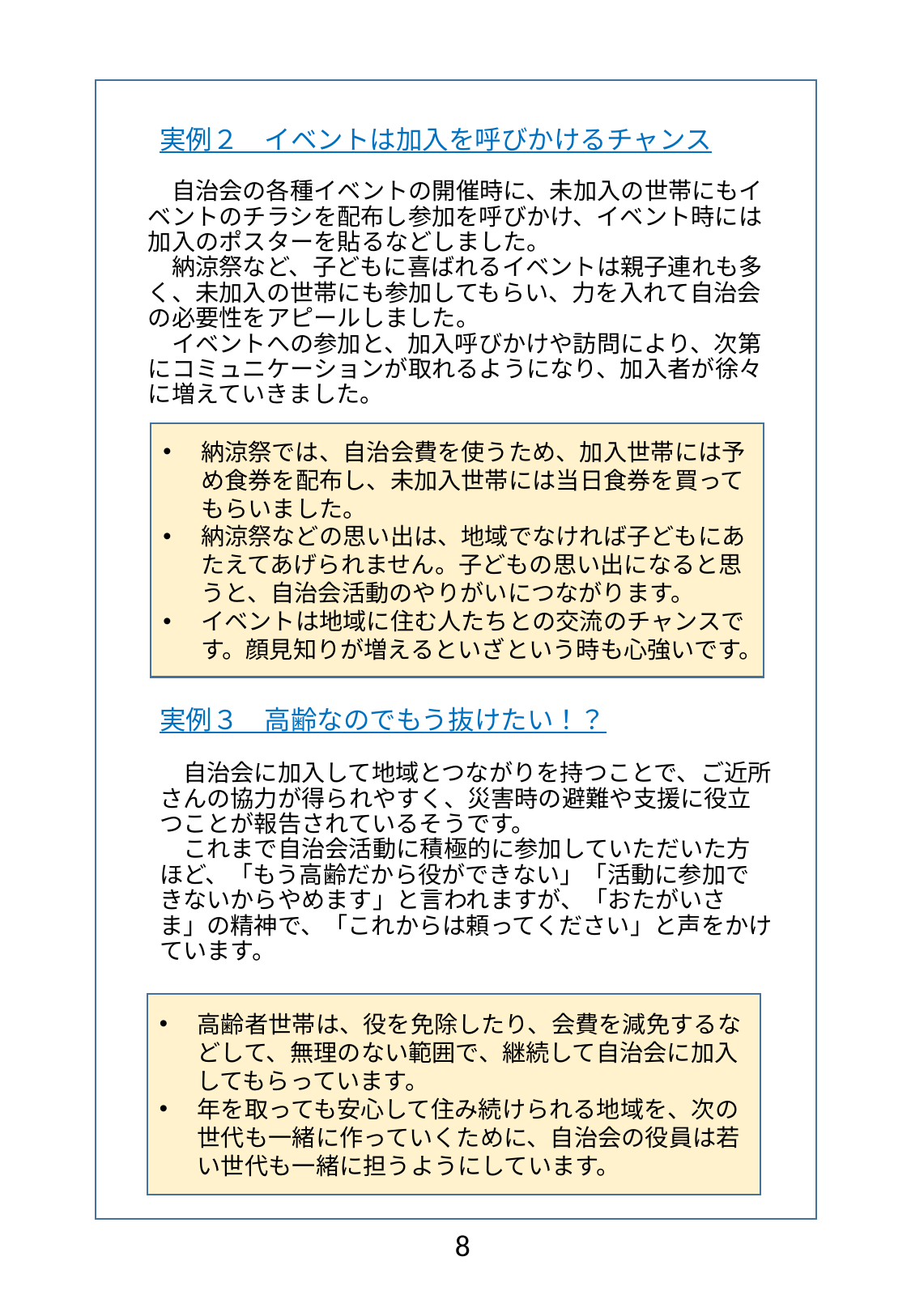

実例２　イベントは加入を呼びかけるチャンス
　自治会の各種イベントの開催時に、未加入の世帯にもイベントのチラシを配布し参加を呼びかけ、イベント時には加入のポスターを貼るなどしました。
　納涼祭など、子どもに喜ばれるイベントは親子連れも多く、未加入の世帯にも参加してもらい、力を入れて自治会の必要性をアピールしました。
　イベントへの参加と、加入呼びかけや訪問により、次第にコミュニケーションが取れるようになり、加入者が徐々に増えていきました。
納涼祭では、自治会費を使うため、加入世帯には予め食券を配布し、未加入世帯には当日食券を買ってもらいました。
納涼祭などの思い出は、地域でなければ子どもにあたえてあげられません。子どもの思い出になると思うと、自治会活動のやりがいにつながります。
イベントは地域に住む人たちとの交流のチャンスです。顔見知りが増えるといざという時も心強いです。
実例３　高齢なのでもう抜けたい！？

　自治会に加入して地域とつながりを持つことで、ご近所さんの協力が得られやすく、災害時の避難や支援に役立つことが報告されているそうです。
　これまで自治会活動に積極的に参加していただいた方ほど、「もう高齢だから役ができない」「活動に参加できないからやめます」と言われますが、「おたがいさま」の精神で、「これからは頼ってください」と声をかけています。
高齢者世帯は、役を免除したり、会費を減免するなどして、無理のない範囲で、継続して自治会に加入してもらっています。
年を取っても安心して住み続けられる地域を、次の世代も一緒に作っていくために、自治会の役員は若い世代も一緒に担うようにしています。
8